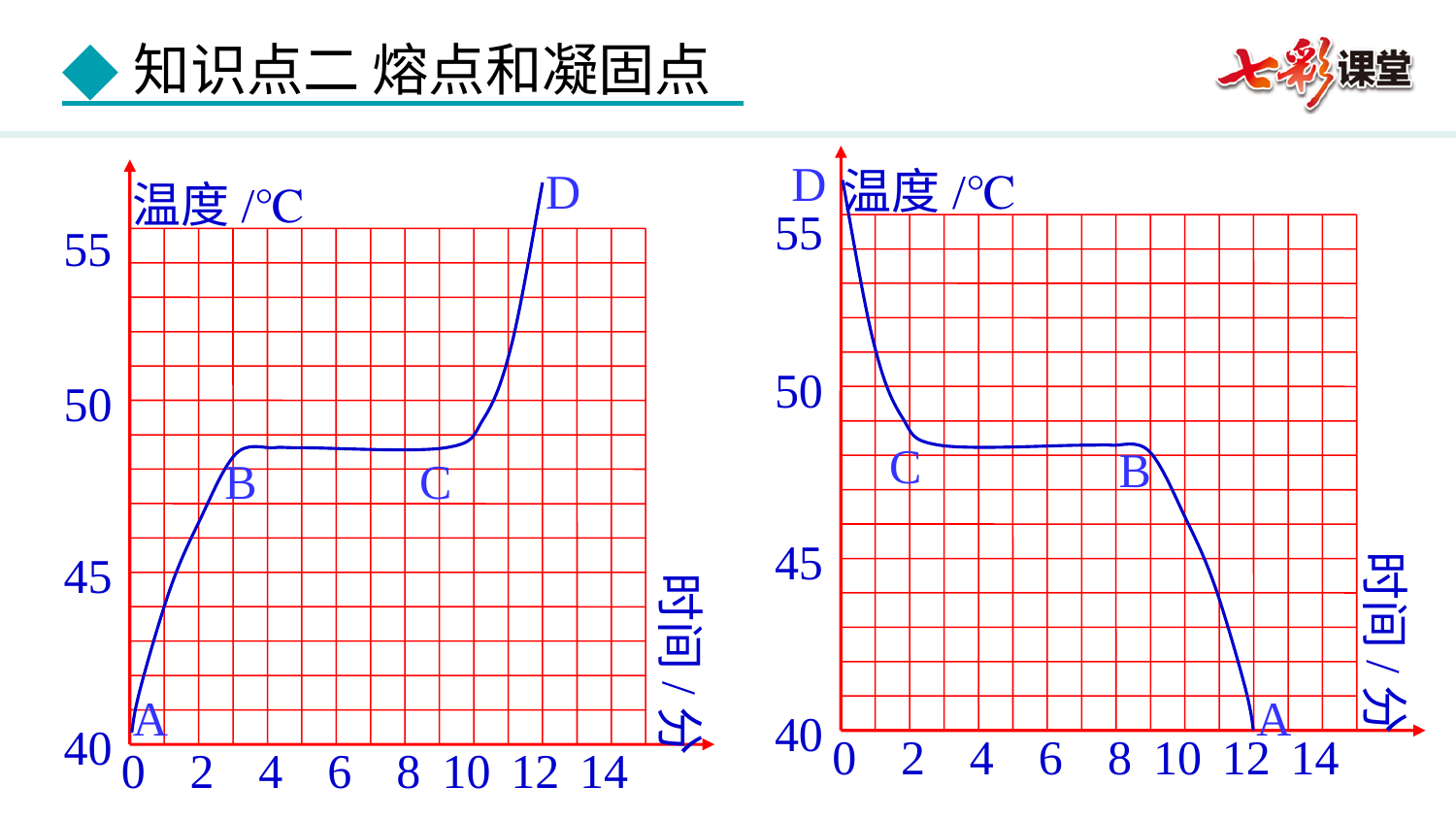

温度/℃
55
50
45
时间/分
40
0
2
4
6
8
10
12
14
D
D

温度/℃
55
50
45
时间/分
40
0
2
4
6
8
10
12
14

C
B
B
C
A
A